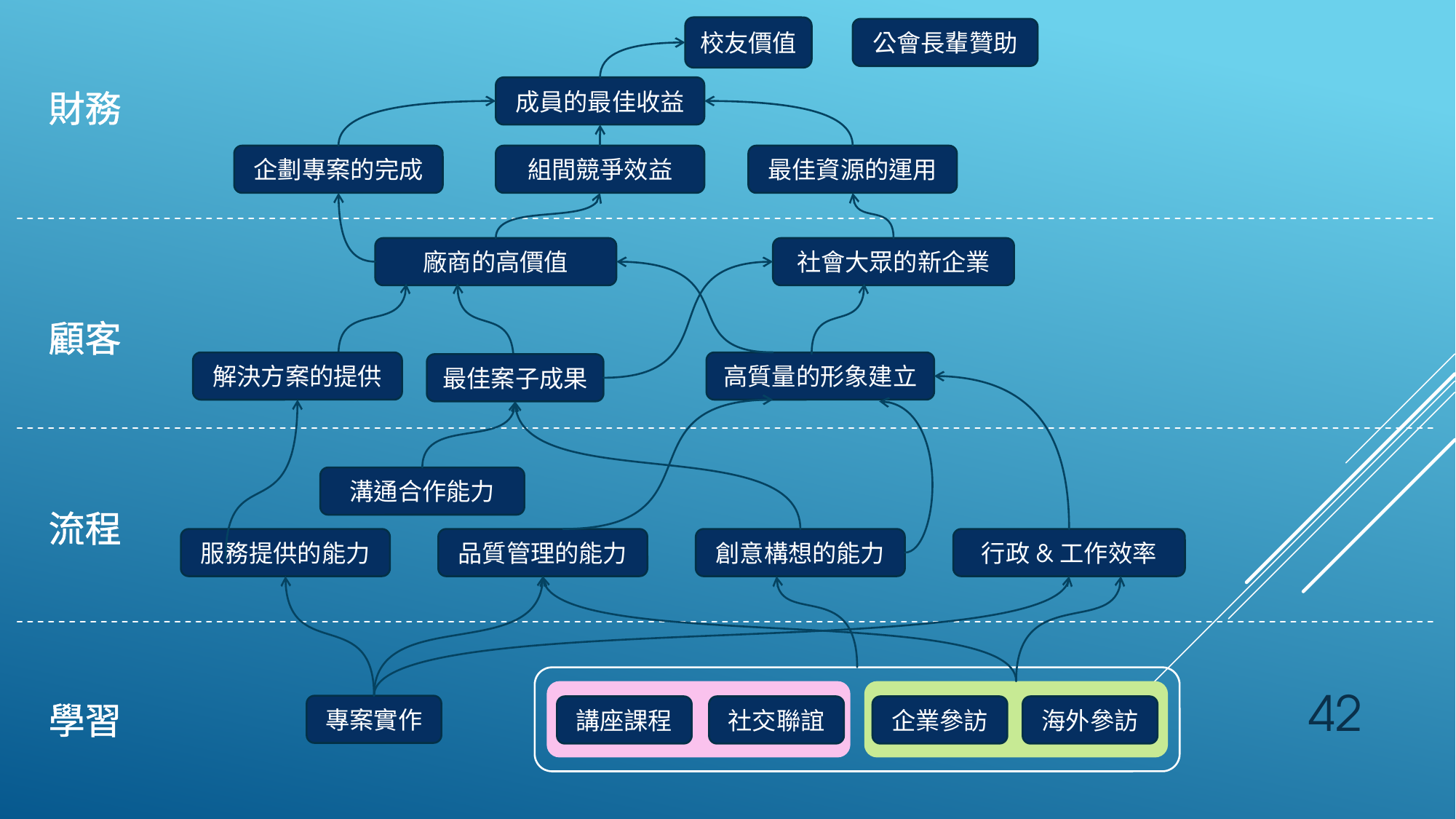

校友價值
公會長輩贊助
財務
成員的最佳收益
企劃專案的完成
組間競爭效益
最佳資源的運用
廠商的高價值
社會大眾的新企業
顧客
解決方案的提供
高質量的形象建立
最佳案子成果
溝通合作能力
流程
服務提供的能力
品質管理的能力
創意構想的能力
行政&工作效率
42

學習

專案實作
講座課程
社交聯誼
企業參訪
海外參訪